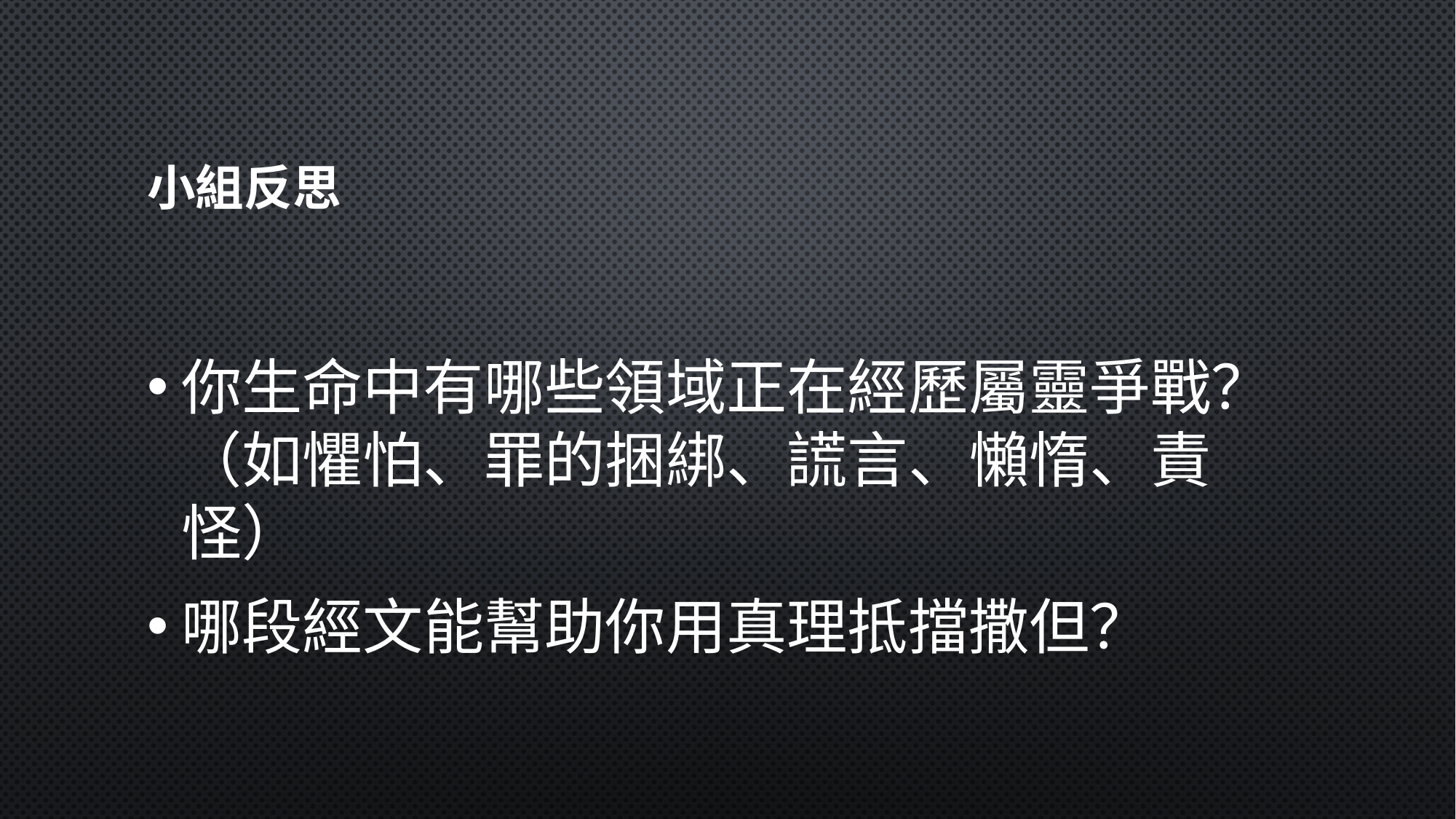

# 小組反思
你生命中有哪些領域正在經歷屬靈爭戰？
（如懼怕、罪的捆綁、謊言、懶惰、責怪）
哪段經文能幫助你用真理抵擋撒但？